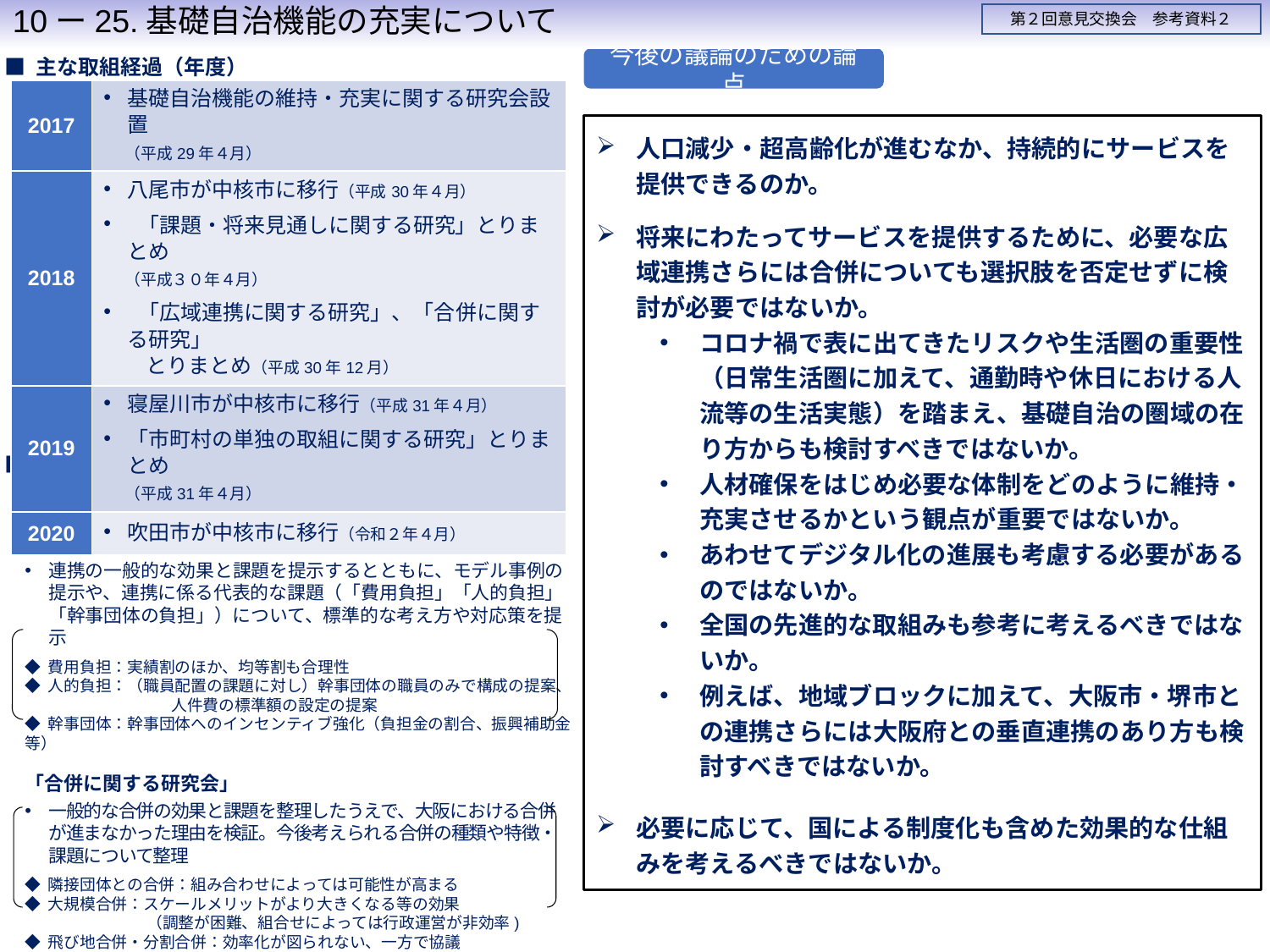

10ー25.基礎自治機能の充実について
第２回意見交換会　参考資料２
■ 主な取組経過（年度）
今後の議論のための論点
| 2017 | 基礎自治機能の維持・充実に関する研究会設置 　（平成29年４月） |
| --- | --- |
| 2018 | 八尾市が中核市に移行（平成30年４月） 「課題・将来見通しに関する研究」とりまとめ 　（平成３０年４月） 「広域連携に関する研究」、「合併に関する研究」 　　とりまとめ（平成30年12月） |
| 2019 | 寝屋川市が中核市に移行（平成31年４月） 「市町村の単独の取組に関する研究」とりまとめ 　（平成31年４月） |
| 2020 | 吹田市が中核市に移行（令和２年４月） |
人口減少・超高齢化が進むなか、持続的にサービスを提供できるのか。

将来にわたってサービスを提供するために、必要な広域連携さらには合併についても選択肢を否定せずに検討が必要ではないか。
コロナ禍で表に出てきたリスクや生活圏の重要性（日常生活圏に加えて、通勤時や休日における人流等の生活実態）を踏まえ、基礎自治の圏域の在り方からも検討すべきではないか。
人材確保をはじめ必要な体制をどのように維持・充実させるかという観点が重要ではないか。
あわせてデジタル化の進展も考慮する必要があるのではないか。
全国の先進的な取組みも参考に考えるべきではないか。
例えば、地域ブロックに加えて、大阪市・堺市との連携さらには大阪府との垂直連携のあり方も検討すべきではないか。

必要に応じて、国による制度化も含めた効果的な仕組みを考えるべきではないか。
■基礎自治機能の維持・充実に関する研究会
「課題・将来見通しに関する研究会」

府内市町村が直面すると想定される⾏政課題を整理
「広域連携に関する研究会」

連携の一般的な効果と課題を提示するとともに、モデル事例の提示や、連携に係る代表的な課題（「費用負担」「人的負担」「幹事団体の負担」）について、標準的な考え方や対応策を提示

◆ 費用負担：実績割のほか、均等割も合理性
◆ 人的負担：（職員配置の課題に対し）幹事団体の職員のみで構成の提案、
　　　　　　　　　 人件費の標準額の設定の提案
◆ 幹事団体：幹事団体へのインセンティブ強化（負担金の割合、振興補助金等）

「合併に関する研究会」

一般的な合併の効果と課題を整理したうえで、大阪における合併が進まなかった理由を検証。今後考えられる合併の種類や特徴・課題について整理

◆ 隣接団体との合併：組み合わせによっては可能性が高まる
◆ 大規模合併：スケールメリットがより大きくなる等の効果
　   　　（調整が困難、組合せによっては行政運営が非効率)
◆ 飛び地合併・分割合併：効率化が図られない、一方で協議
     　　　　                     が調わない可能性等

※その他、市町村独自の取組に関する研究会も設置